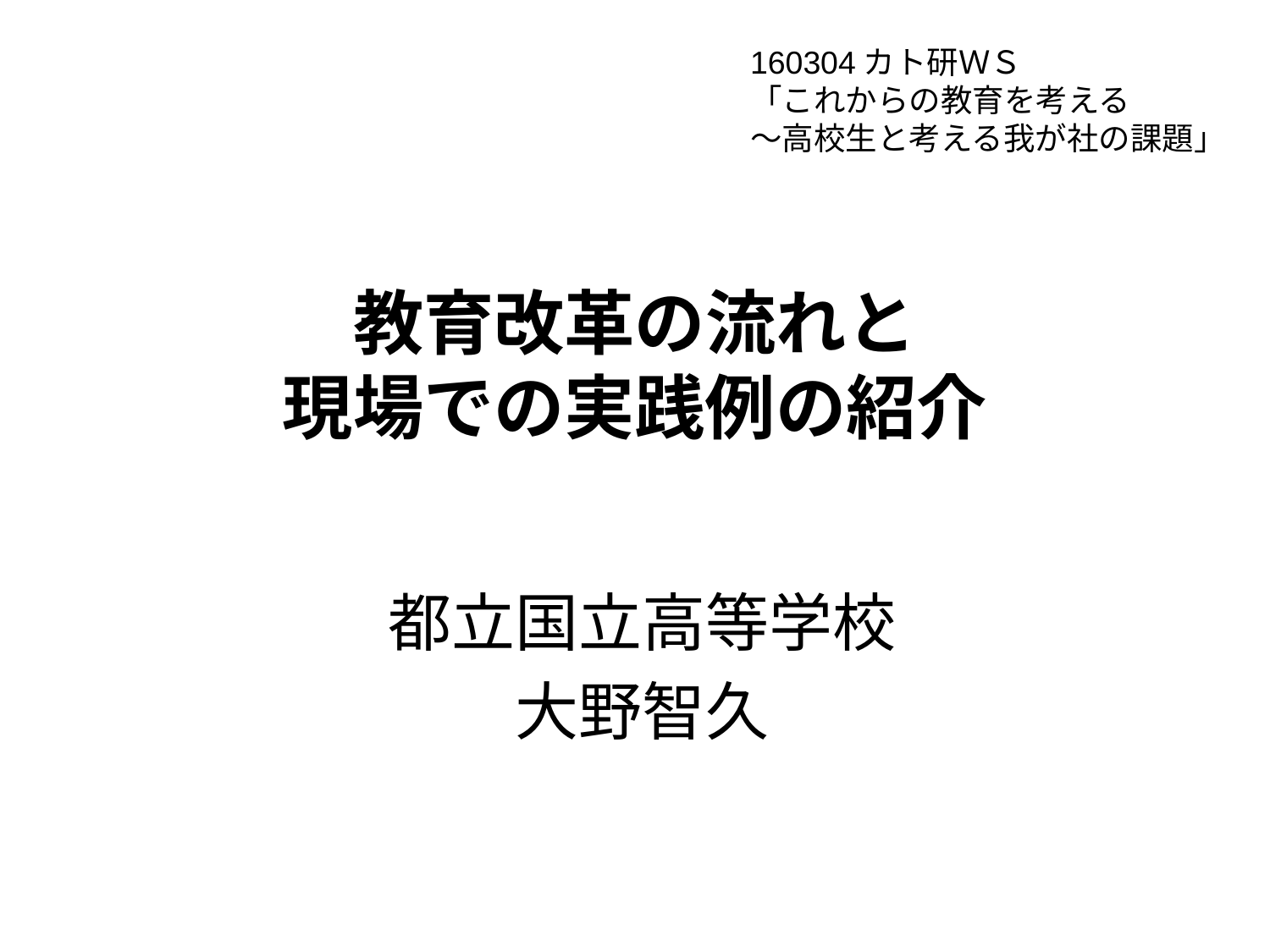

160304カト研ＷＳ
「これからの教育を考える
〜高校生と考える我が社の課題」
# 教育改革の流れと 現場での実践例の紹介
都立国立高等学校
大野智久